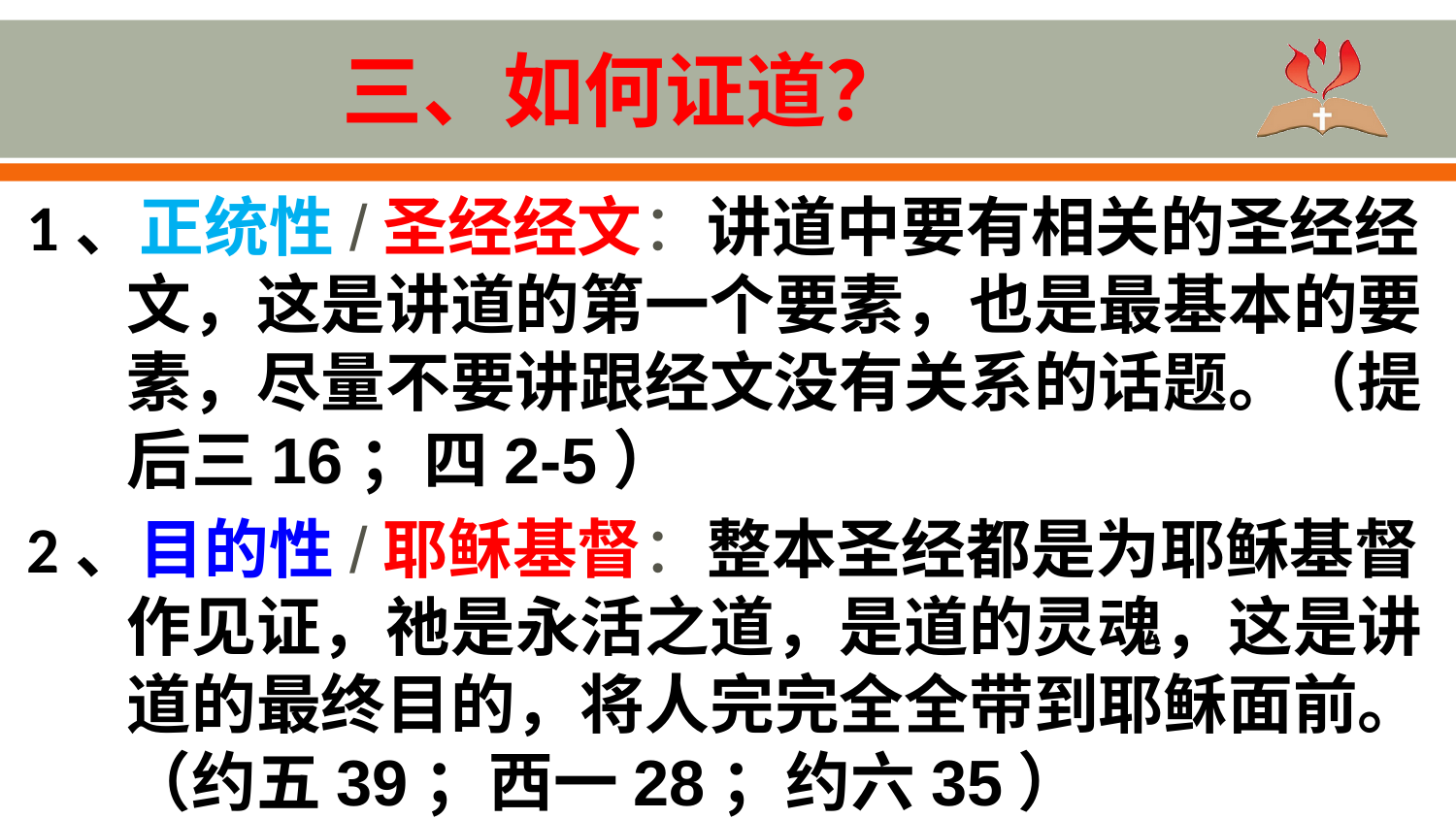

# 三、如何证道？
1、正统性/圣经经文：讲道中要有相关的圣经经文，这是讲道的第一个要素，也是最基本的要素，尽量不要讲跟经文没有关系的话题。（提后三16；四2-5）
2、目的性/耶稣基督：整本圣经都是为耶稣基督作见证，祂是永活之道，是道的灵魂，这是讲道的最终目的，将人完完全全带到耶稣面前。（约五39；西一28；约六35）
22